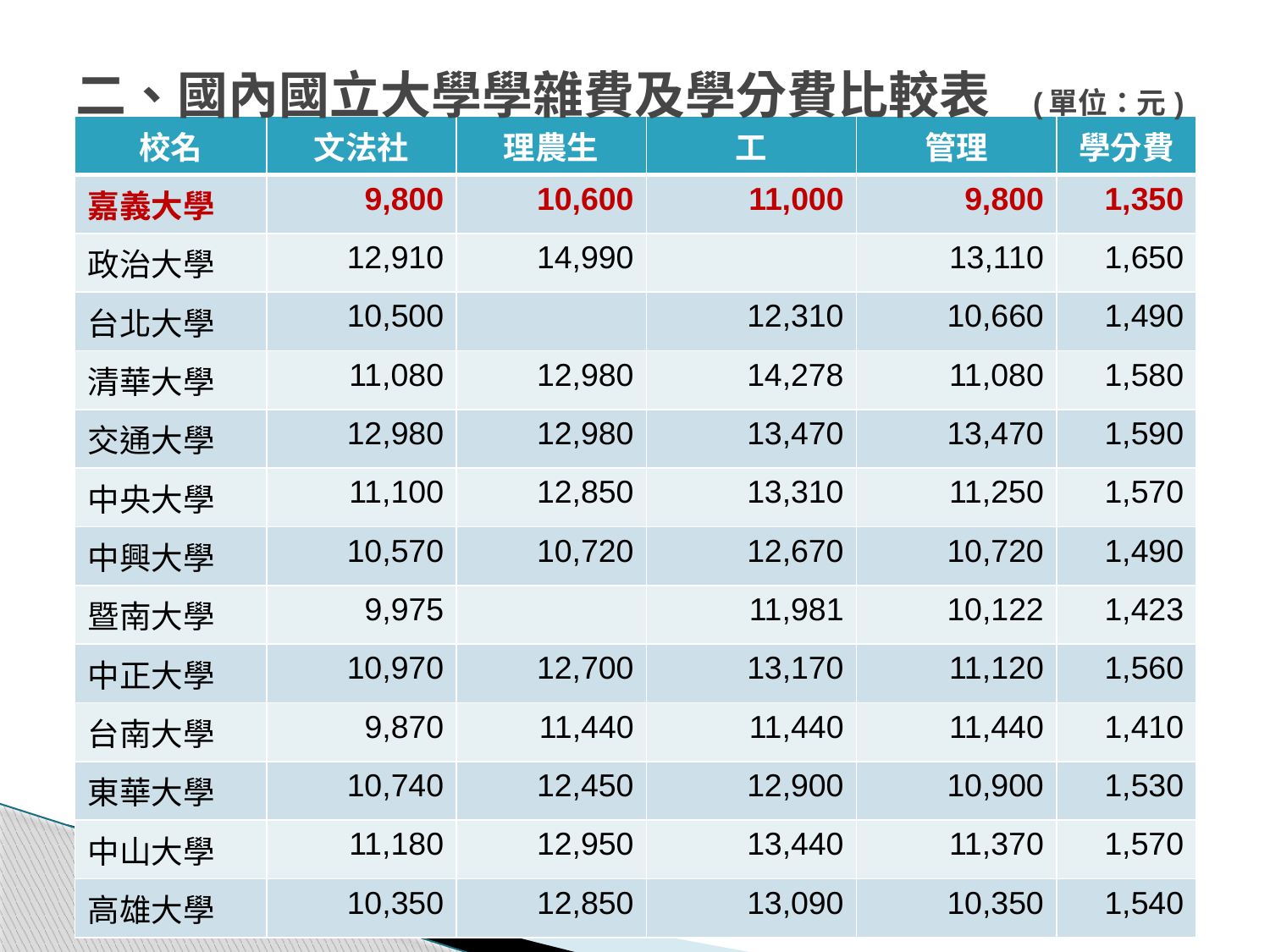

# 二、國內國立大學學雜費及學分費比較表  (單位：元)
| 校名 | 文法社 | 理農生 | 工 | 管理 | 學分費 |
| --- | --- | --- | --- | --- | --- |
| 嘉義大學 | 9,800 | 10,600 | 11,000 | 9,800 | 1,350 |
| 政治大學 | 12,910 | 14,990 |  | 13,110 | 1,650 |
| 台北大學 | 10,500 |  | 12,310 | 10,660 | 1,490 |
| 清華大學 | 11,080 | 12,980 | 14,278 | 11,080 | 1,580 |
| 交通大學 | 12,980 | 12,980 | 13,470 | 13,470 | 1,590 |
| 中央大學 | 11,100 | 12,850 | 13,310 | 11,250 | 1,570 |
| 中興大學 | 10,570 | 10,720 | 12,670 | 10,720 | 1,490 |
| 暨南大學 | 9,975 |  | 11,981 | 10,122 | 1,423 |
| 中正大學 | 10,970 | 12,700 | 13,170 | 11,120 | 1,560 |
| 台南大學 | 9,870 | 11,440 | 11,440 | 11,440 | 1,410 |
| 東華大學 | 10,740 | 12,450 | 12,900 | 10,900 | 1,530 |
| 中山大學 | 11,180 | 12,950 | 13,440 | 11,370 | 1,570 |
| 高雄大學 | 10,350 | 12,850 | 13,090 | 10,350 | 1,540 |